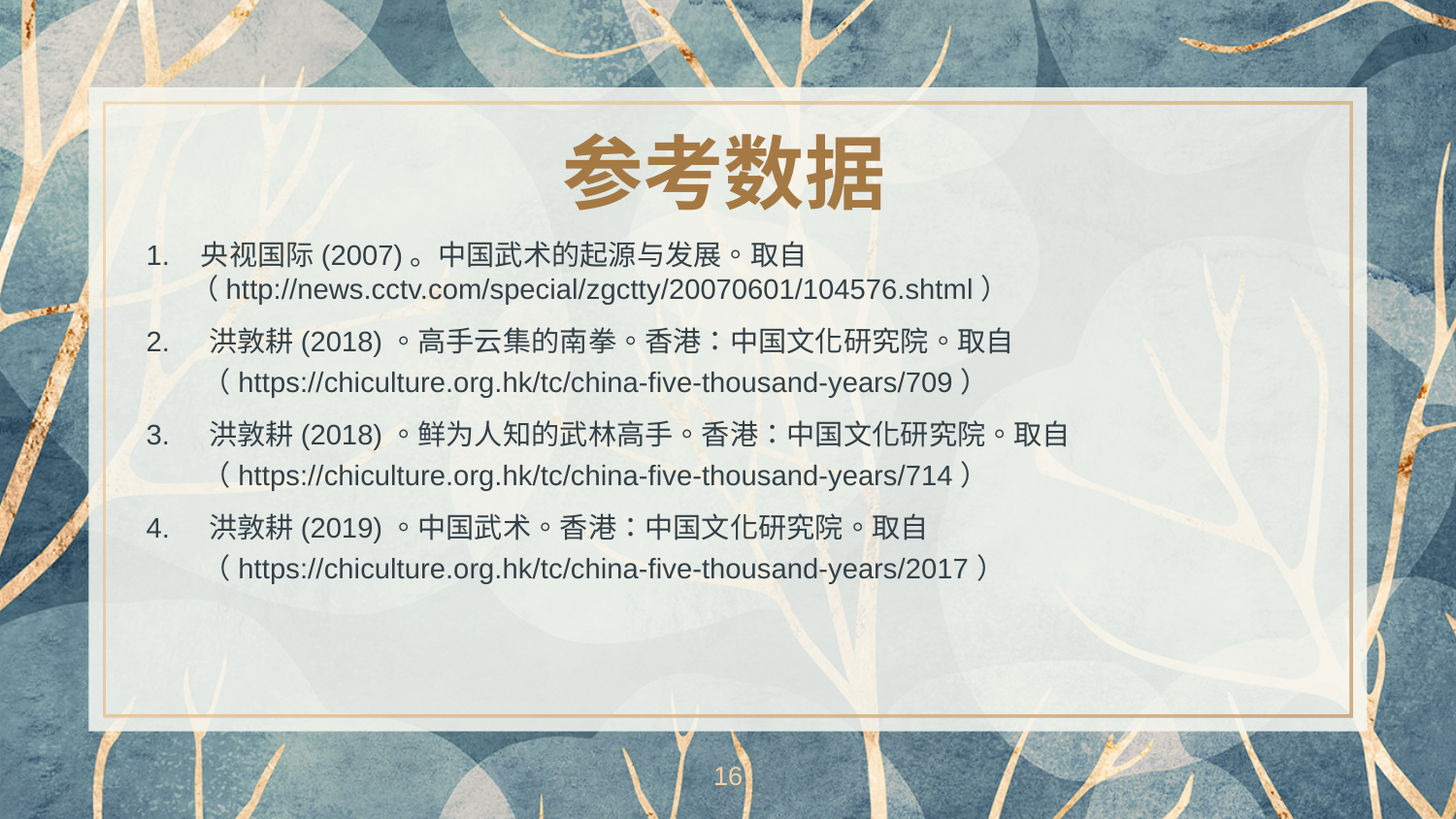

参考数据
1.   央视国际(2007)。中国武术的起源与发展。取自
      （http://news.cctv.com/special/zgctty/20070601/104576.shtml）
2.    洪敦耕(2018)。高手云集的南拳。香港：中国文化研究院。取自
　　（https://chiculture.org.hk/tc/china-five-thousand-years/709）
3.    洪敦耕(2018)。鲜为人知的武林高手。香港：中国文化研究院。取自
　　（https://chiculture.org.hk/tc/china-five-thousand-years/714）
4.    洪敦耕(2019)。中国武术。香港：中国文化研究院。取自
　　（https://chiculture.org.hk/tc/china-five-thousand-years/2017）

16